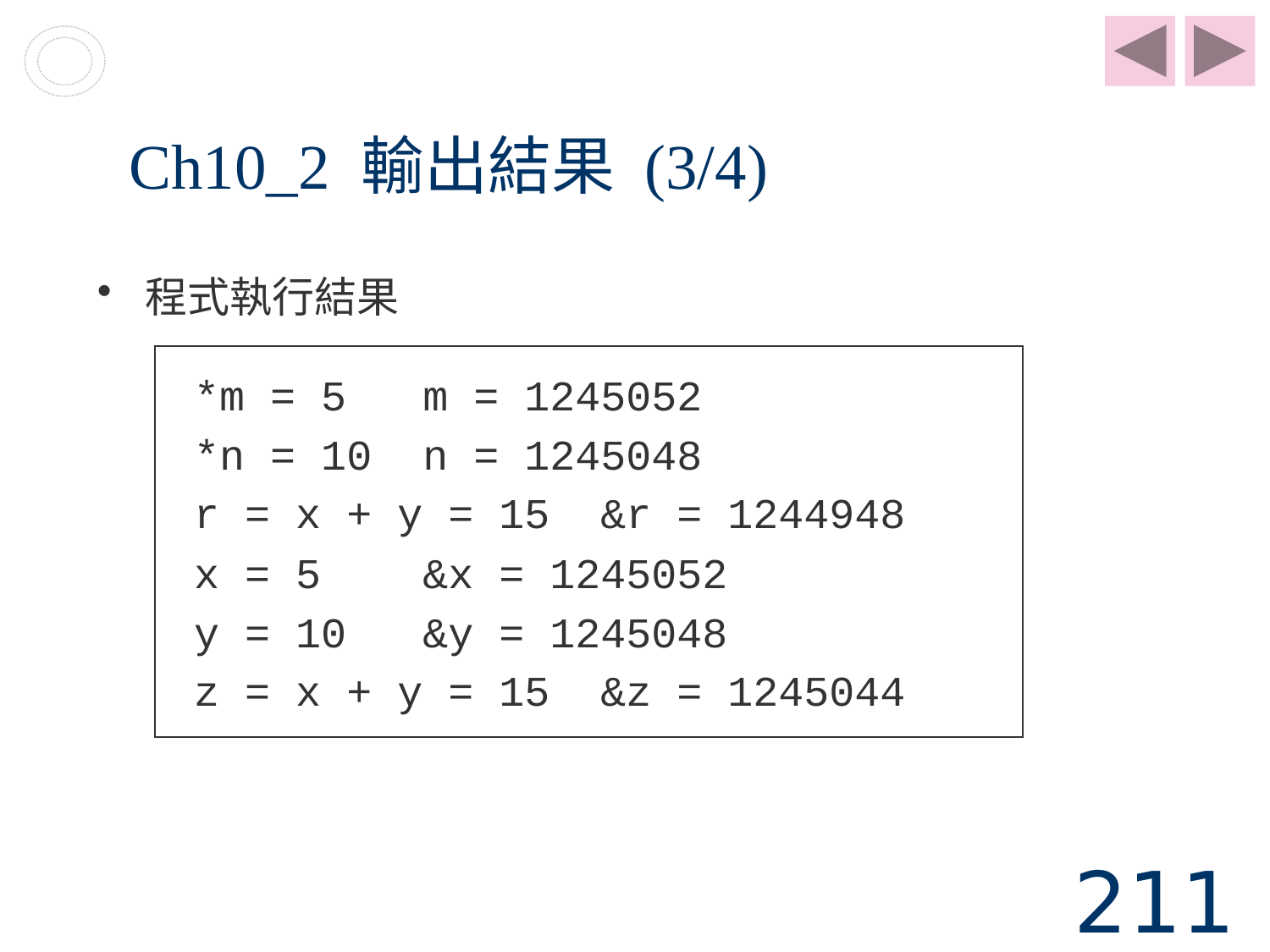

# Ch10_2 輸出結果 (3/4)
程式執行結果
*m = 5   m = 1245052
*n = 10  n = 1245048
r = x + y = 15  &r = 1244948
x = 5    &x = 1245052
y = 10   &y = 1245048
z = x + y = 15  &z = 1245044
211